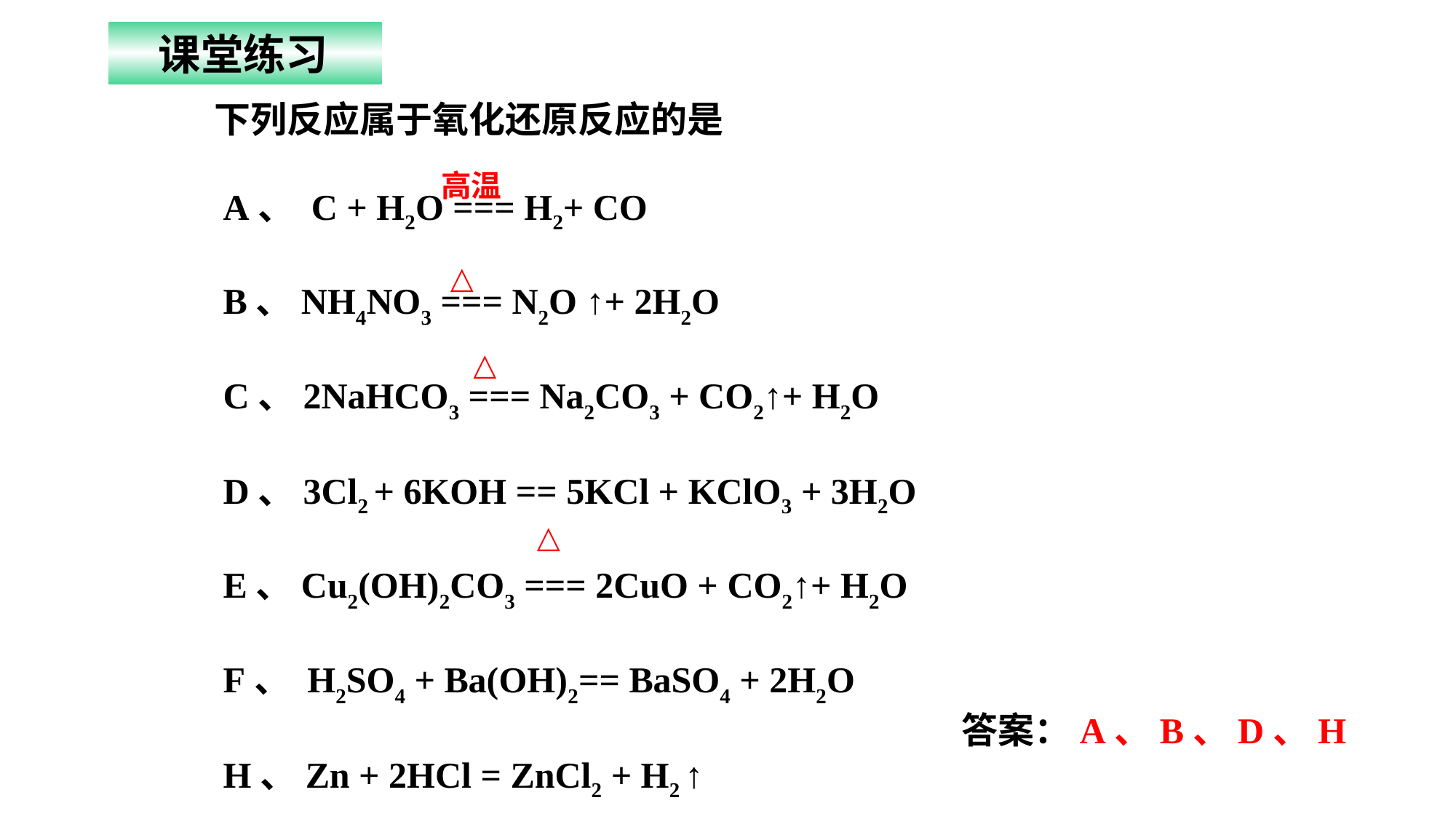

课堂练习
下列反应属于氧化还原反应的是

 A、 C + H2O === H2+ CO

 B、NH4NO3 === N2O ↑+ 2H2O

 C、2NaHCO3 === Na2CO3 + CO2↑+ H2O

 D、3Cl2 + 6KOH == 5KCl + KClO3 + 3H2O

 E、Cu2(OH)2CO3 === 2CuO + CO2↑+ H2O

 F、 H2SO4 + Ba(OH)2== BaSO4 + 2H2O

 H、Zn + 2HCl = ZnCl2 + H2 ↑
高温
△
△
△
答案：A、B、D、H